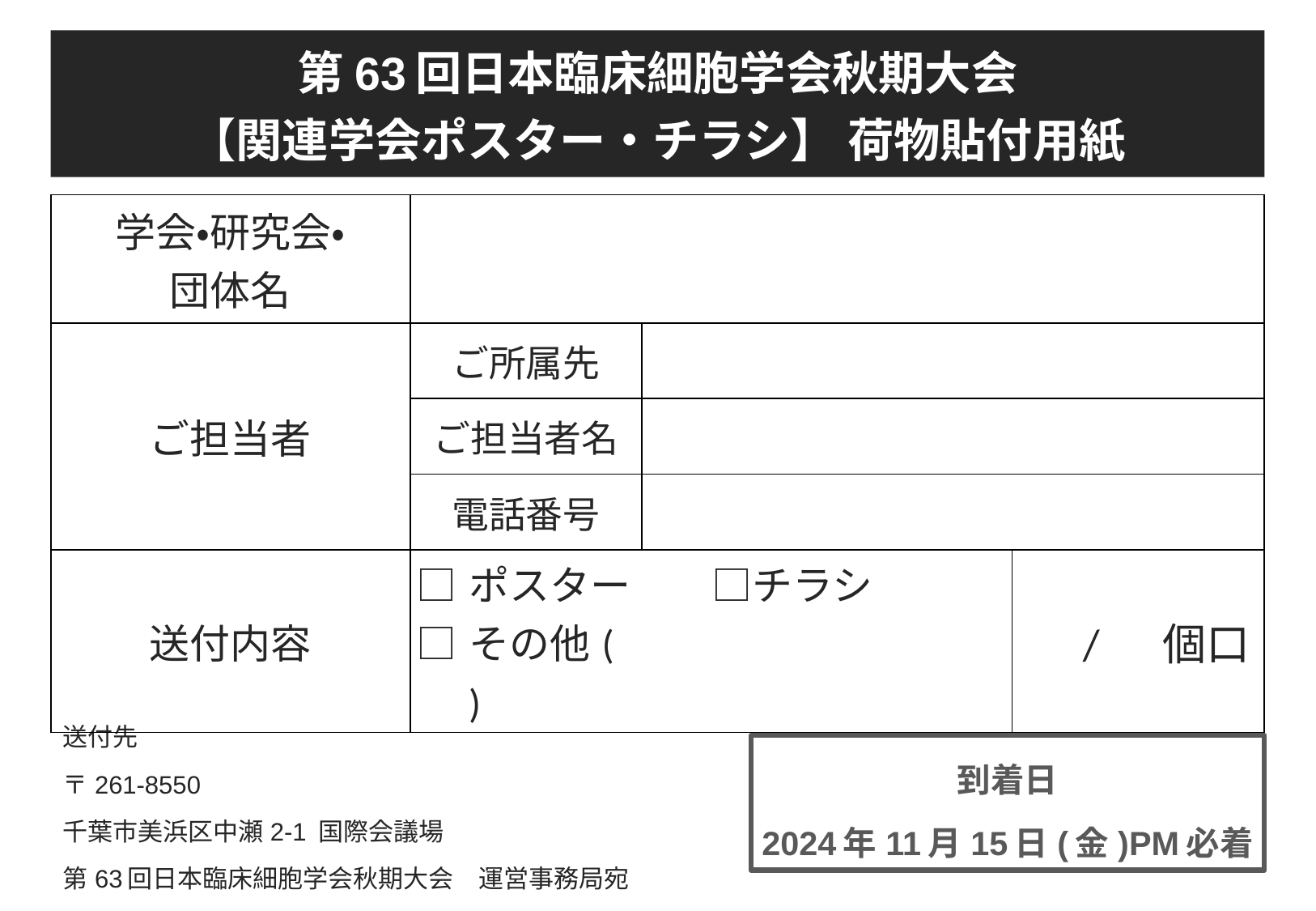

# 第63回日本臨床細胞学会秋期大会 【関連学会ポスター・チラシ】 荷物貼付用紙
| 学会・研究会・ 団体名 |  |  |  |
| --- | --- | --- | --- |
| ご担当者 | ご所属先 |  |  |
|  | ご担当者名 |  |  |
|  | 電話番号 |  |  |
| 送付内容 | □ポスター　　□チラシ □その他(　　　　　　　　　) |  | / 　個口 |
送付先
〒261-8550
千葉市美浜区中瀬2-1 国際会議場
第63回日本臨床細胞学会秋期大会　運営事務局宛
到着日
2024年11月15日(金)PM必着